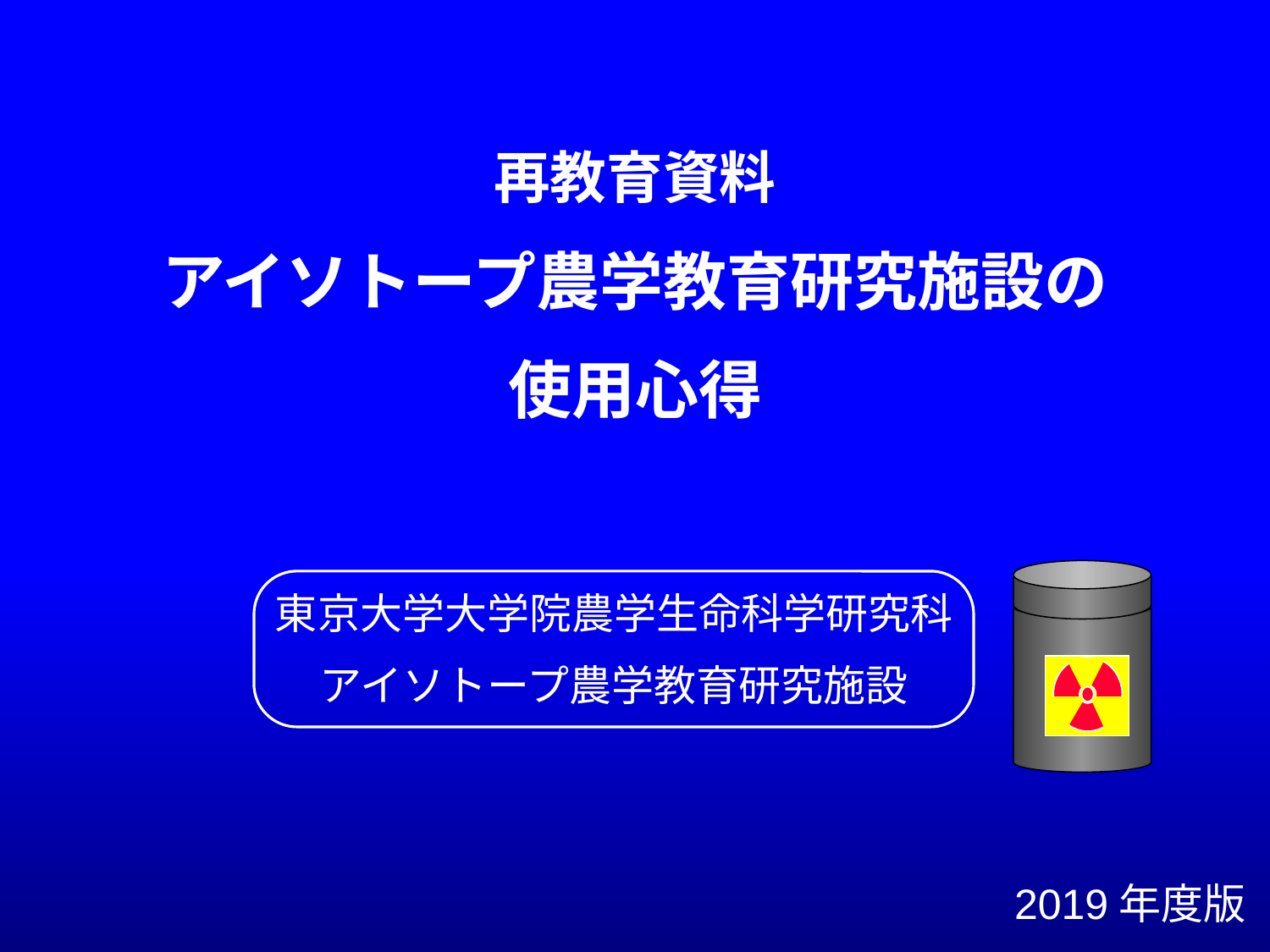

再教育資料
アイソトープ農学教育研究施設の
使用心得

東京大学大学院農学生命科学研究科
アイソトープ農学教育研究施設
2019年度版